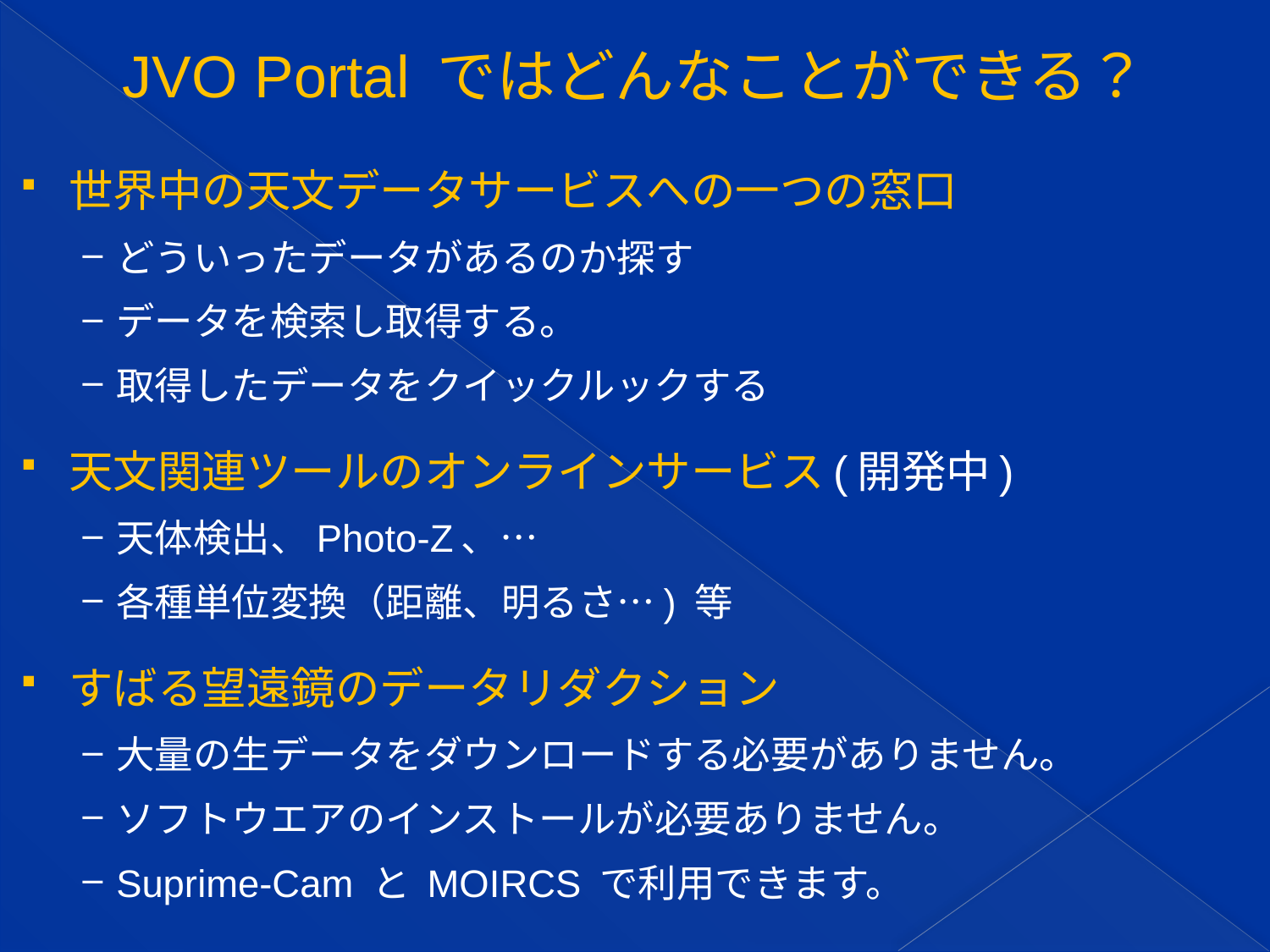

# JVO Portal ではどんなことができる？
世界中の天文データサービスへの一つの窓口
どういったデータがあるのか探す
データを検索し取得する。
取得したデータをクイックルックする
天文関連ツールのオンラインサービス(開発中)
天体検出、Photo-Z、…
各種単位変換（距離、明るさ…) 等
すばる望遠鏡のデータリダクション
大量の生データをダウンロードする必要がありません。
ソフトウエアのインストールが必要ありません。
Suprime-Cam と MOIRCS で利用できます。